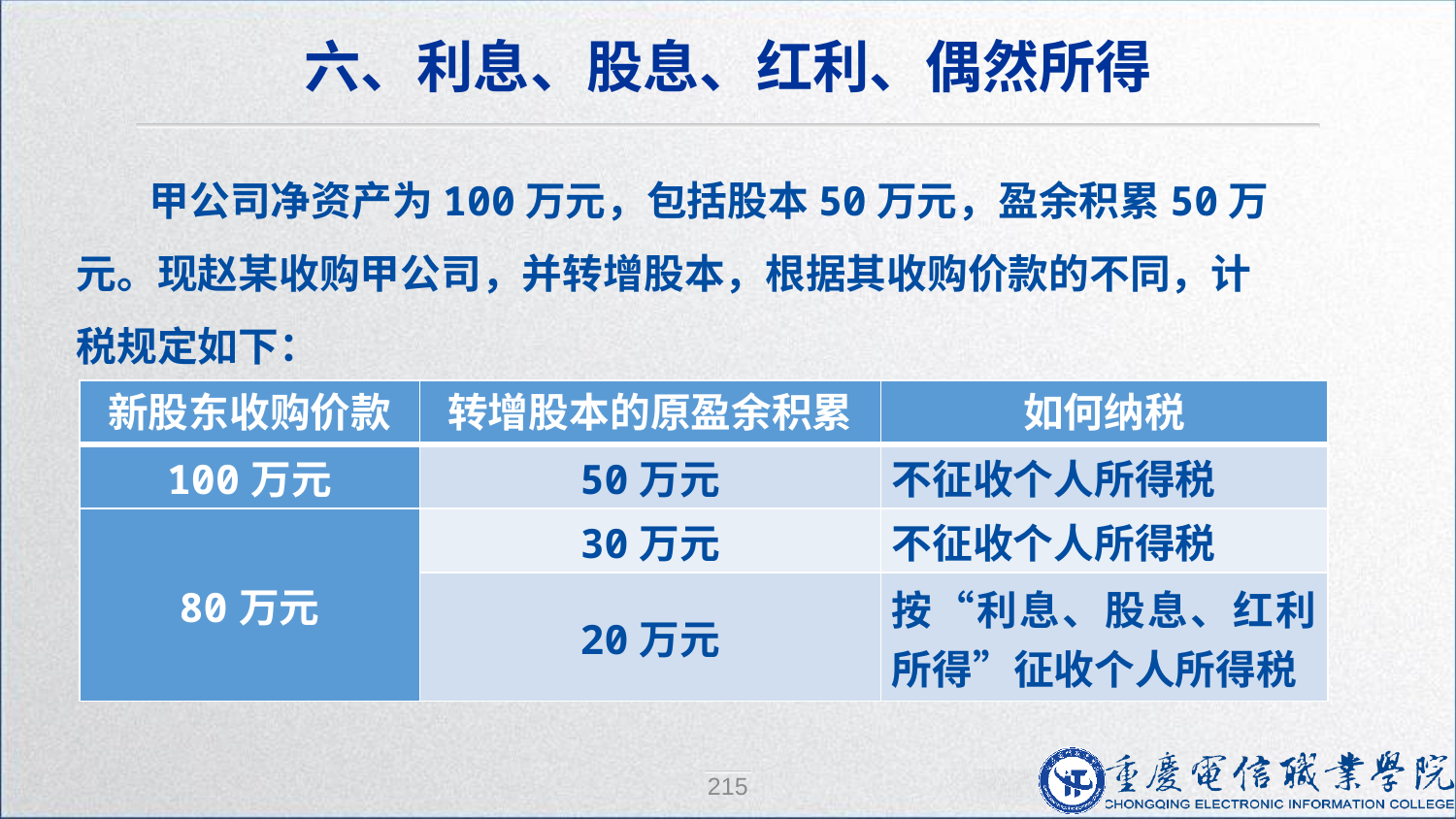

六、利息、股息、红利、偶然所得
甲公司净资产为100万元，包括股本50万元，盈余积累50万元。现赵某收购甲公司，并转增股本，根据其收购价款的不同，计税规定如下：
| 新股东收购价款 | 转增股本的原盈余积累 | 如何纳税 |
| --- | --- | --- |
| 100万元 | 50万元 | 不征收个人所得税 |
| 80万元 | 30万元 | 不征收个人所得税 |
|  | 20万元 | 按“利息、股息、红利所得”征收个人所得税 |
215